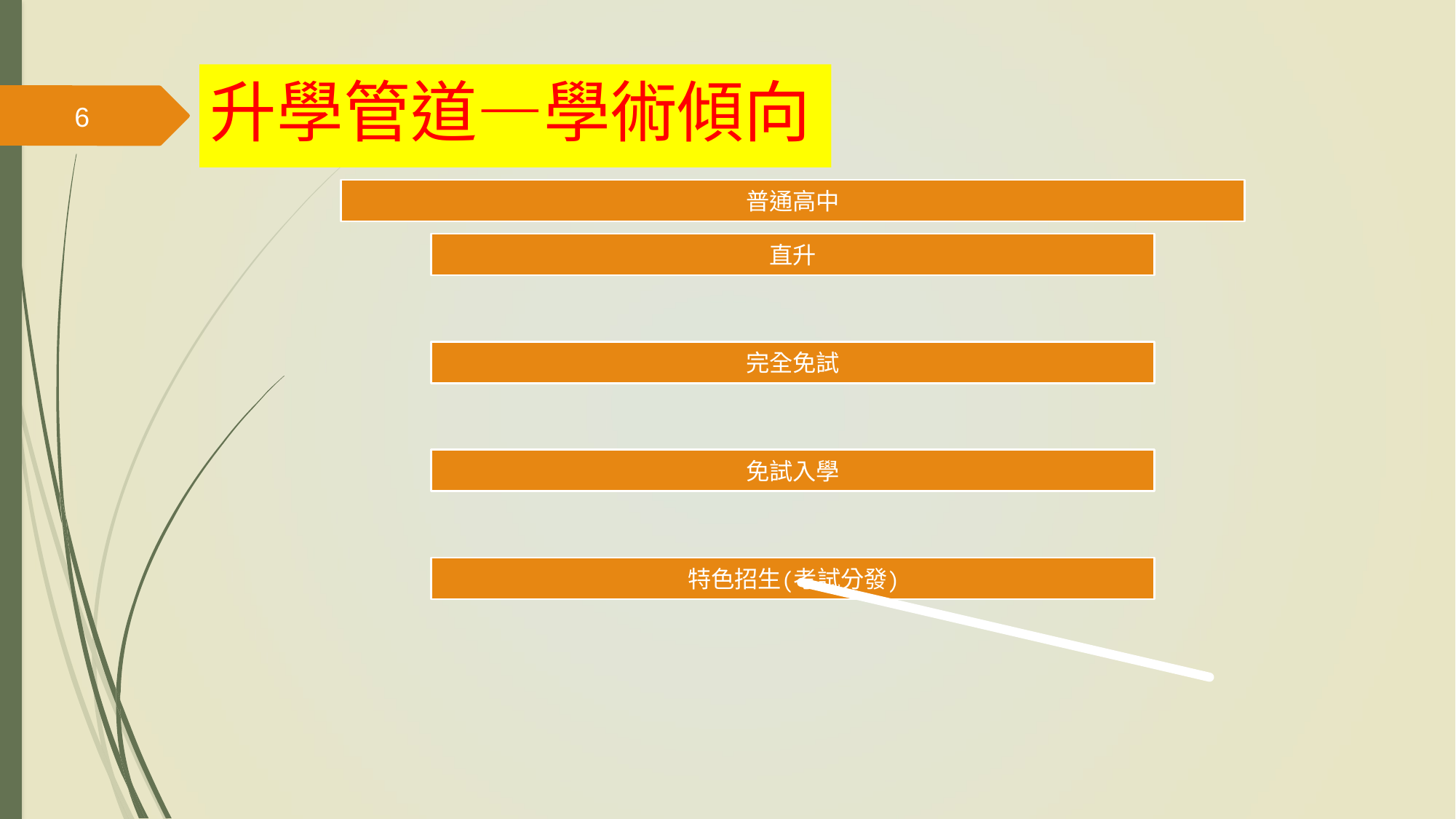

升學管道—學術傾向
6
普通高中
直升
免試入學
特色招生(考試分發)
完全免試